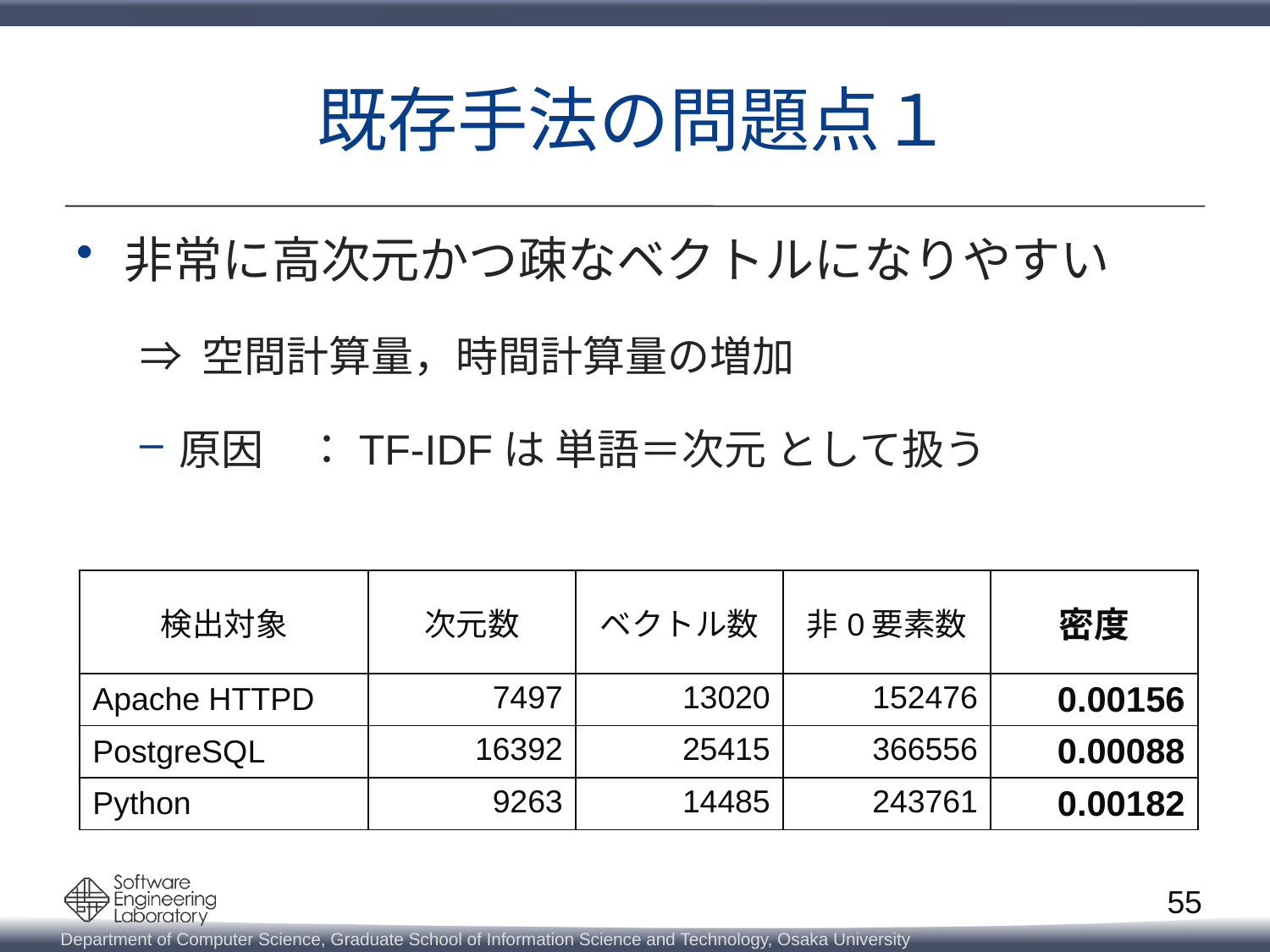

# 既存手法の問題点１
非常に高次元かつ疎なベクトルになりやすい
⇒ 空間計算量，時間計算量の増加
原因	：TF-IDFは 単語＝次元 として扱う
| 検出対象 | 次元数 | ベクトル数 | 非0要素数 | 密度 |
| --- | --- | --- | --- | --- |
| Apache HTTPD | 7497 | 13020 | 152476 | 0.00156 |
| PostgreSQL | 16392 | 25415 | 366556 | 0.00088 |
| Python | 9263 | 14485 | 243761 | 0.00182 |
55